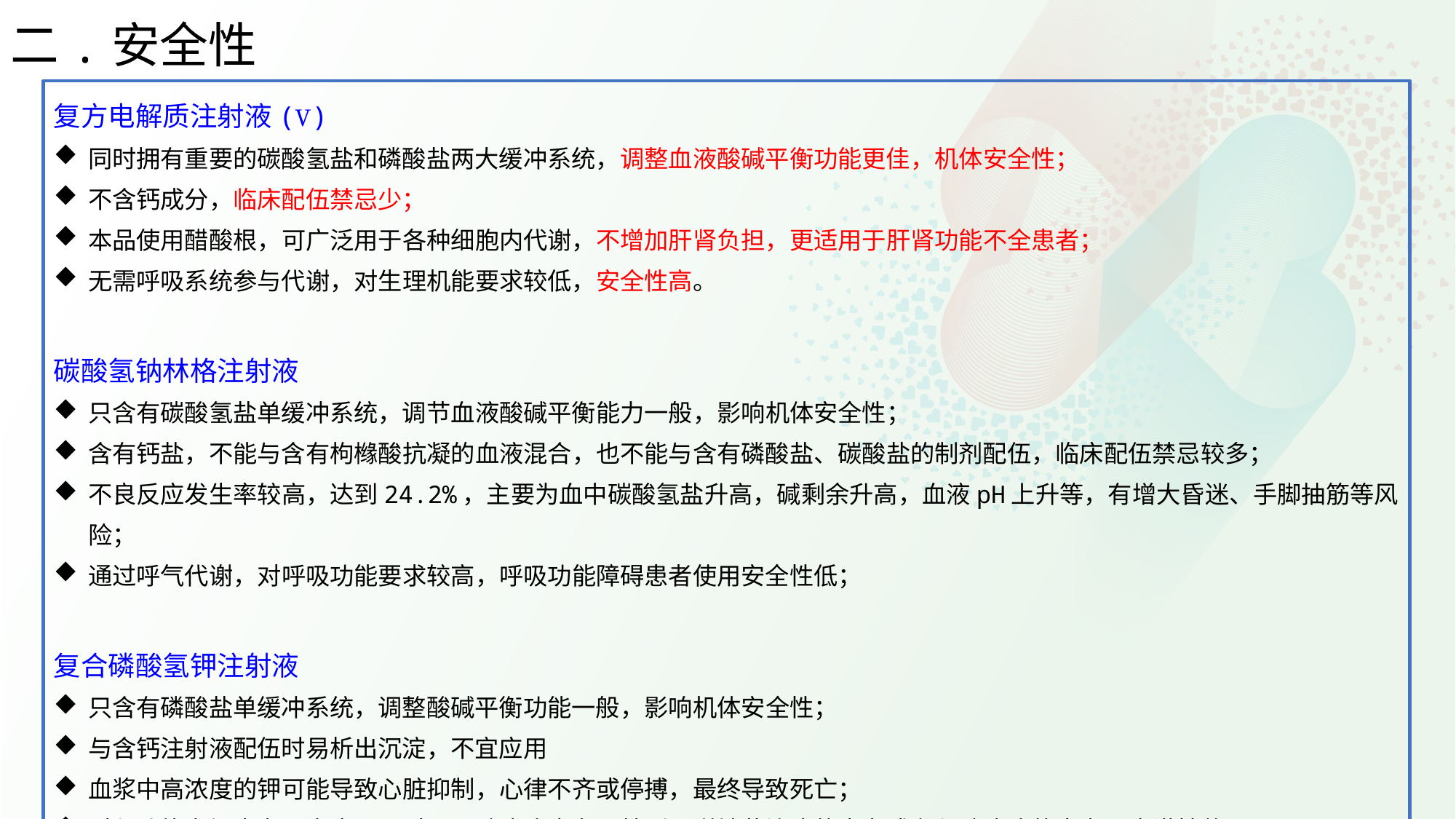

二.安全性
复方电解质注射液(Ⅴ)
同时拥有重要的碳酸氢盐和磷酸盐两大缓冲系统，调整血液酸碱平衡功能更佳，机体安全性；
不含钙成分，临床配伍禁忌少；
本品使用醋酸根，可广泛用于各种细胞内代谢，不增加肝肾负担，更适用于肝肾功能不全患者；
无需呼吸系统参与代谢，对生理机能要求较低，安全性高。

碳酸氢钠林格注射液
只含有碳酸氢盐单缓冲系统，调节血液酸碱平衡能力一般，影响机体安全性；
含有钙盐，不能与含有枸橼酸抗凝的血液混合，也不能与含有磷酸盐、碳酸盐的制剂配伍，临床配伍禁忌较多；
不良反应发生率较高，达到24.2%，主要为血中碳酸氢盐升高，碱剩余升高，血液pH上升等，有增大昏迷、手脚抽筋等风险；
通过呼气代谢，对呼吸功能要求较高，呼吸功能障碍患者使用安全性低；

复合磷酸氢钾注射液
只含有磷酸盐单缓冲系统，调整酸碱平衡功能一般，影响机体安全性；
与含钙注射液配伍时易析出沉淀，不宜应用
血浆中高浓度的钾可能导致心脏抑制，心律不齐或停搏，最终导致死亡；
对肾功能衰竭患者不宜应用；对于心脏疾病患者，特别是洋地黄治疗的患者或有肾脏疾病的患者，应谨慎使用；